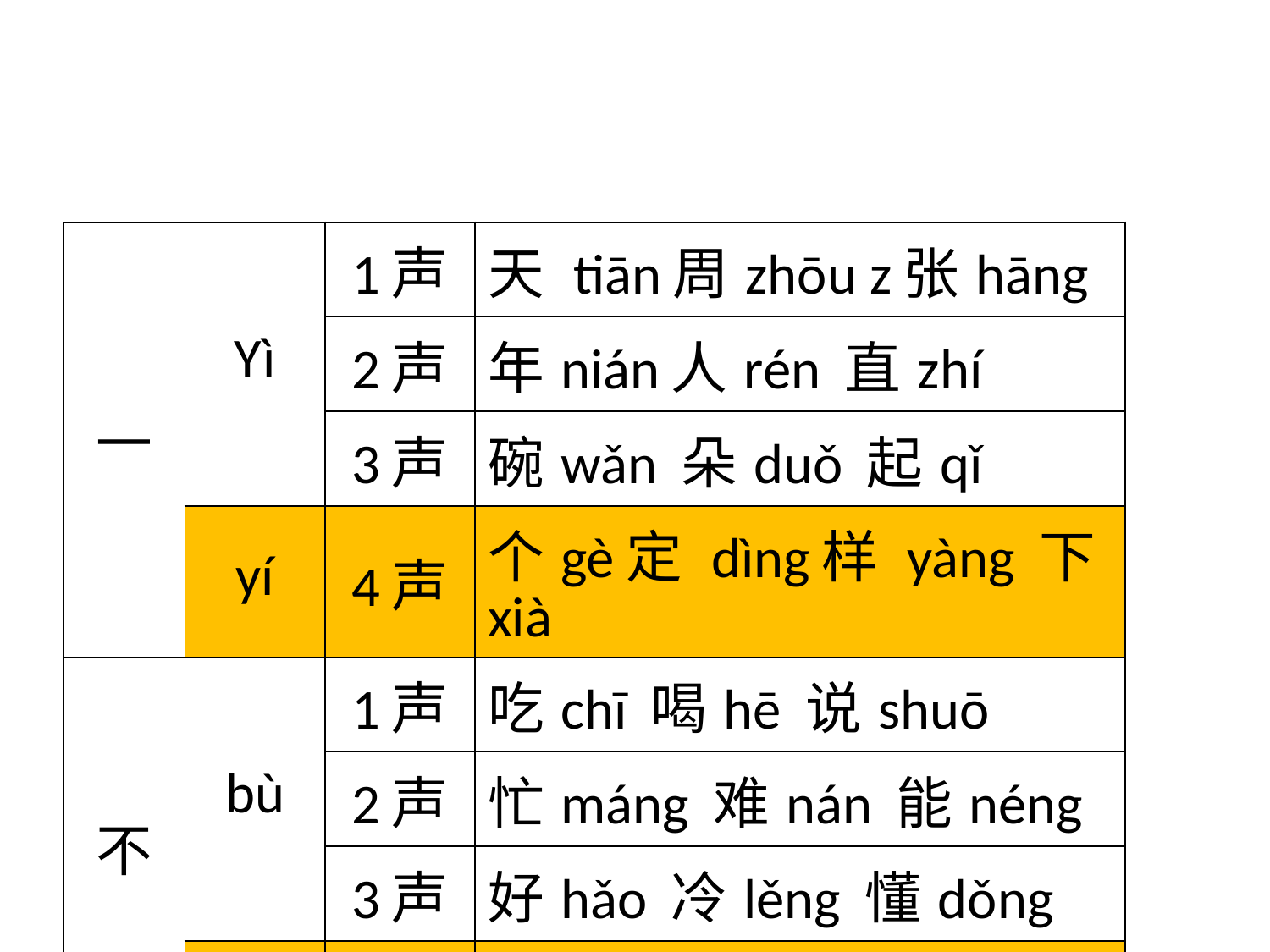

#
| 一 | Yì | 1声 | 天 tiān周zhōu z张hāng |
| --- | --- | --- | --- |
|  |  | 2声 | 年nián人rén 直zhí |
|  |  | 3声 | 碗wǎn 朵duǒ 起qǐ |
|  | yí | 4声 | 个gè定 dìng样 yàng 下xià |
| 不 | bù | 1声 | 吃chī 喝hē 说shuō |
|  |  | 2声 | 忙máng 难nán 能néng |
|  |  | 3声 | 好hǎo 冷lěng 懂dǒng |
|  | bú | 4声 | 去qù 会huì 对duì 热rè |